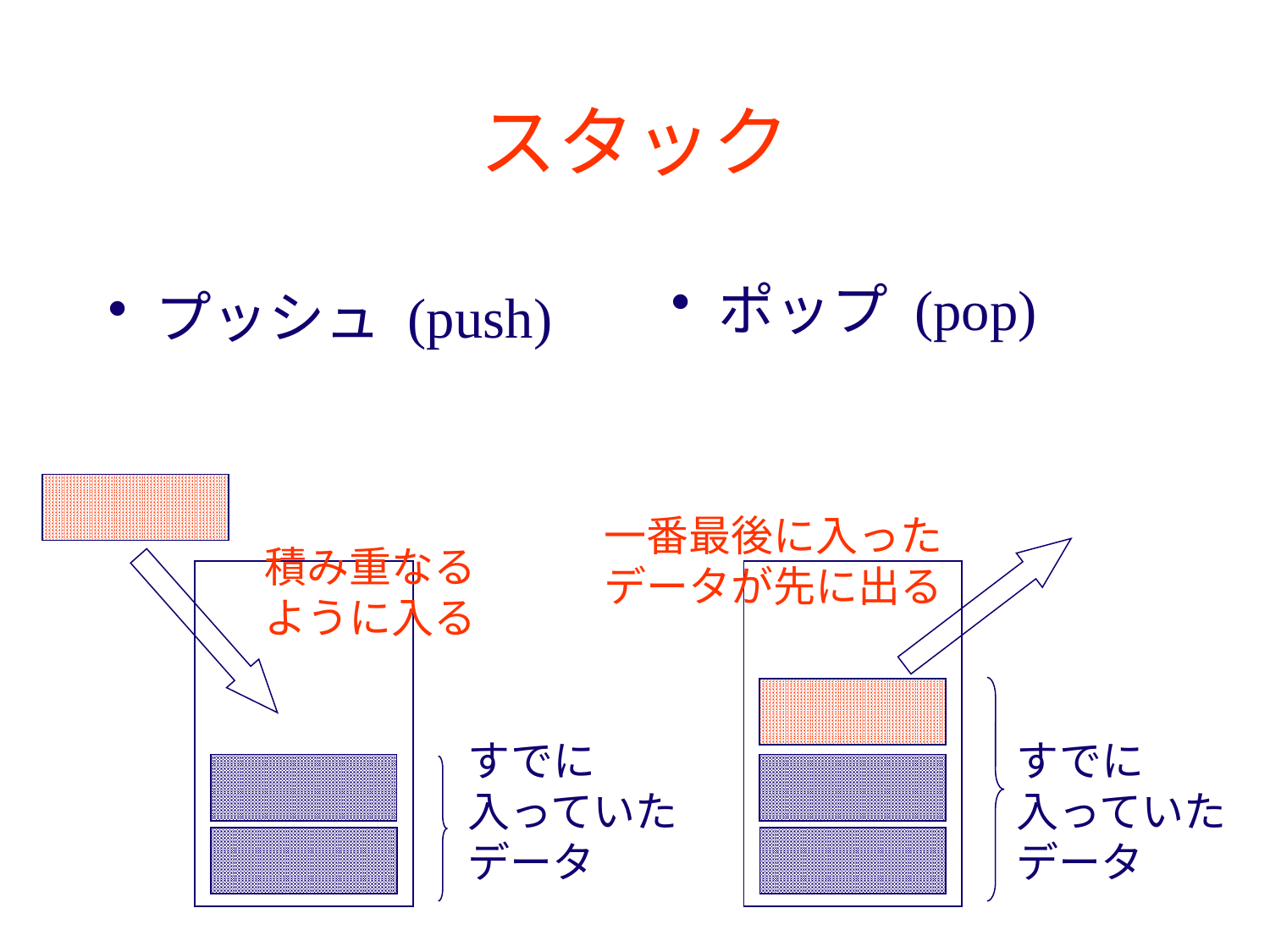

# スタック
ポップ (pop)

プッシュ (push)

一番最後に入った
データが先に出る

積み重なる
ように入る

すでに
入っていた
データ
すでに
入っていた
データ